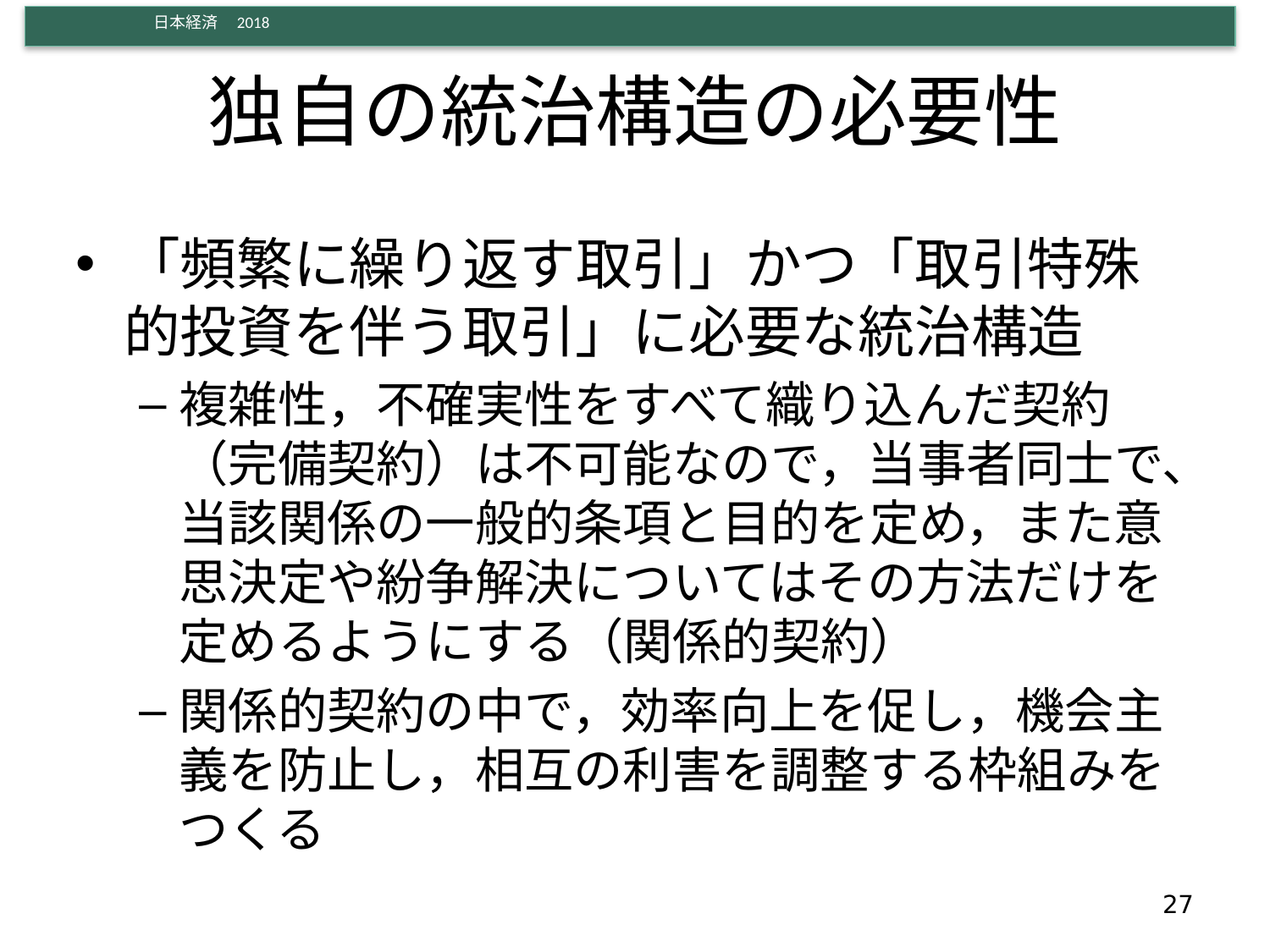

# 独自の統治構造の必要性
「頻繁に繰り返す取引」かつ「取引特殊的投資を伴う取引」に必要な統治構造
複雑性，不確実性をすべて織り込んだ契約（完備契約）は不可能なので，当事者同士で、当該関係の一般的条項と目的を定め，また意思決定や紛争解決についてはその方法だけを定めるようにする（関係的契約）
関係的契約の中で，効率向上を促し，機会主義を防止し，相互の利害を調整する枠組みをつくる

27